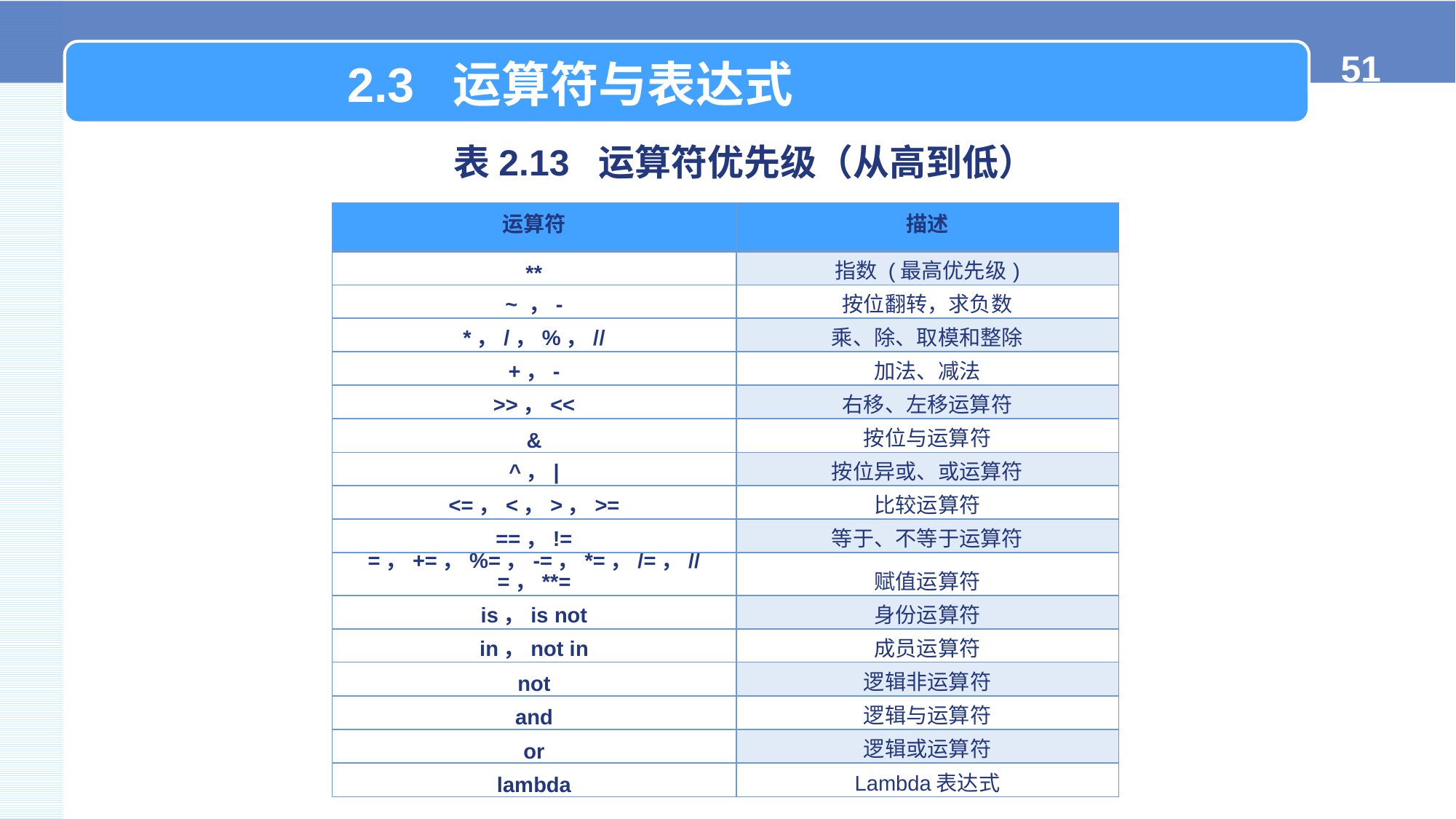

2.3  运算符与表达式
表2.13  运算符优先级（从高到低）
| 运算符 | 描述 |
| --- | --- |
| \*\* | 指数 (最高优先级) |
| ~ ，- | 按位翻转，求负数 |
| \*，/，%，// | 乘、除、取模和整除 |
| +，- | 加法、减法 |
| >>，<< | 右移、左移运算符 |
| & | 按位与运算符 |
| ^，| | 按位异或、或运算符 |
| <=，<，>，>= | 比较运算符 |
| ==，!= | 等于、不等于运算符 |
| =，+=，%=，-=，\*=，/=，//=，\*\*= | 赋值运算符 |
| is，is not | 身份运算符 |
| in，not in | 成员运算符 |
| not | 逻辑非运算符 |
| and | 逻辑与运算符 |
| or | 逻辑或运算符 |
| lambda | Lambda表达式 |